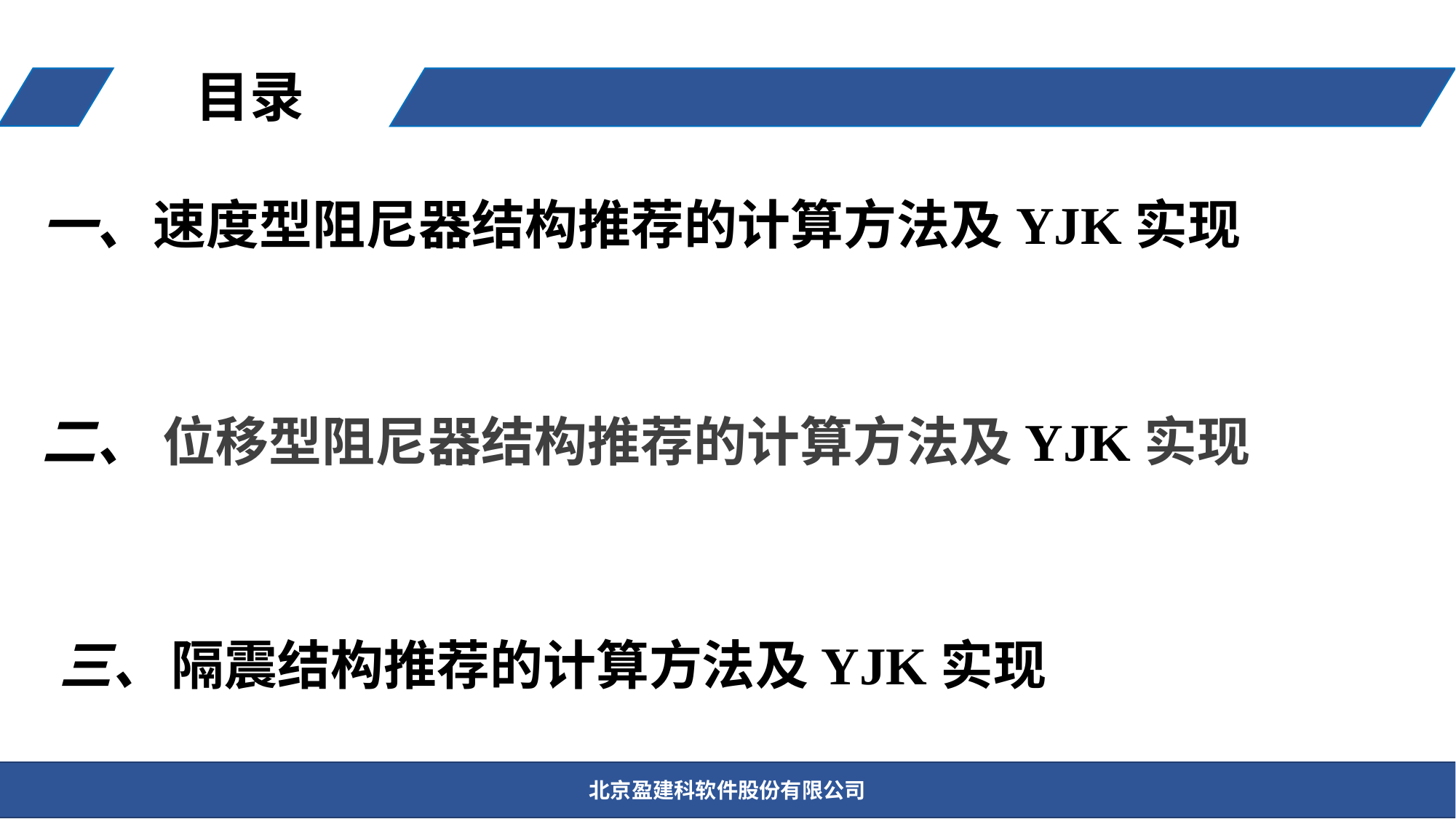

目录

一、
速度型阻尼器结构推荐的计算方法及YJK实现
二、
位移型阻尼器结构推荐的计算方法及YJK实现
三、
隔震结构推荐的计算方法及YJK实现